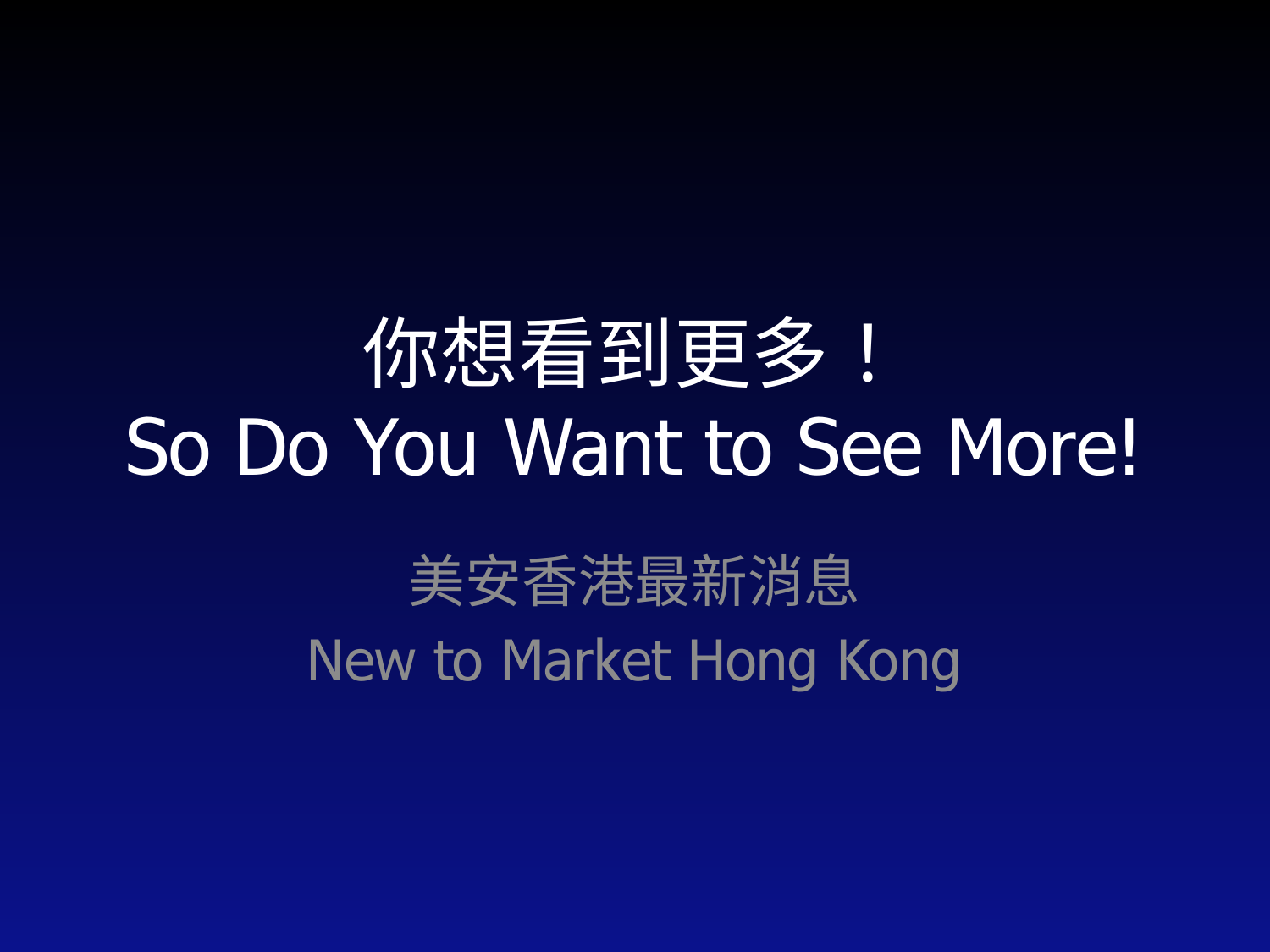

# 你想看到更多！ So Do You Want to See More!
美安香港最新消息
New to Market Hong Kong